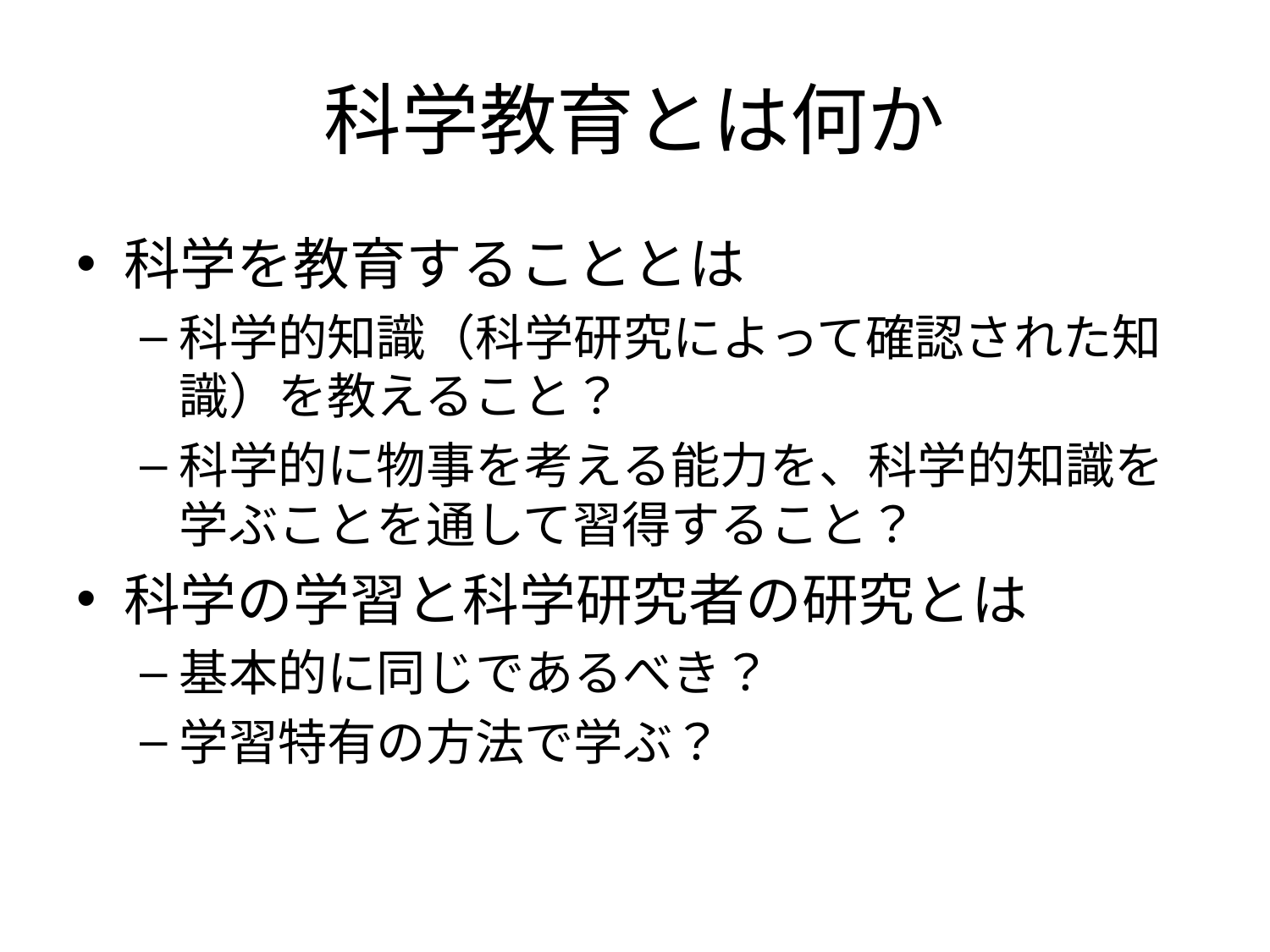

# 科学教育とは何か
科学を教育することとは
科学的知識（科学研究によって確認された知識）を教えること？
科学的に物事を考える能力を、科学的知識を学ぶことを通して習得すること？
科学の学習と科学研究者の研究とは
基本的に同じであるべき？
学習特有の方法で学ぶ？